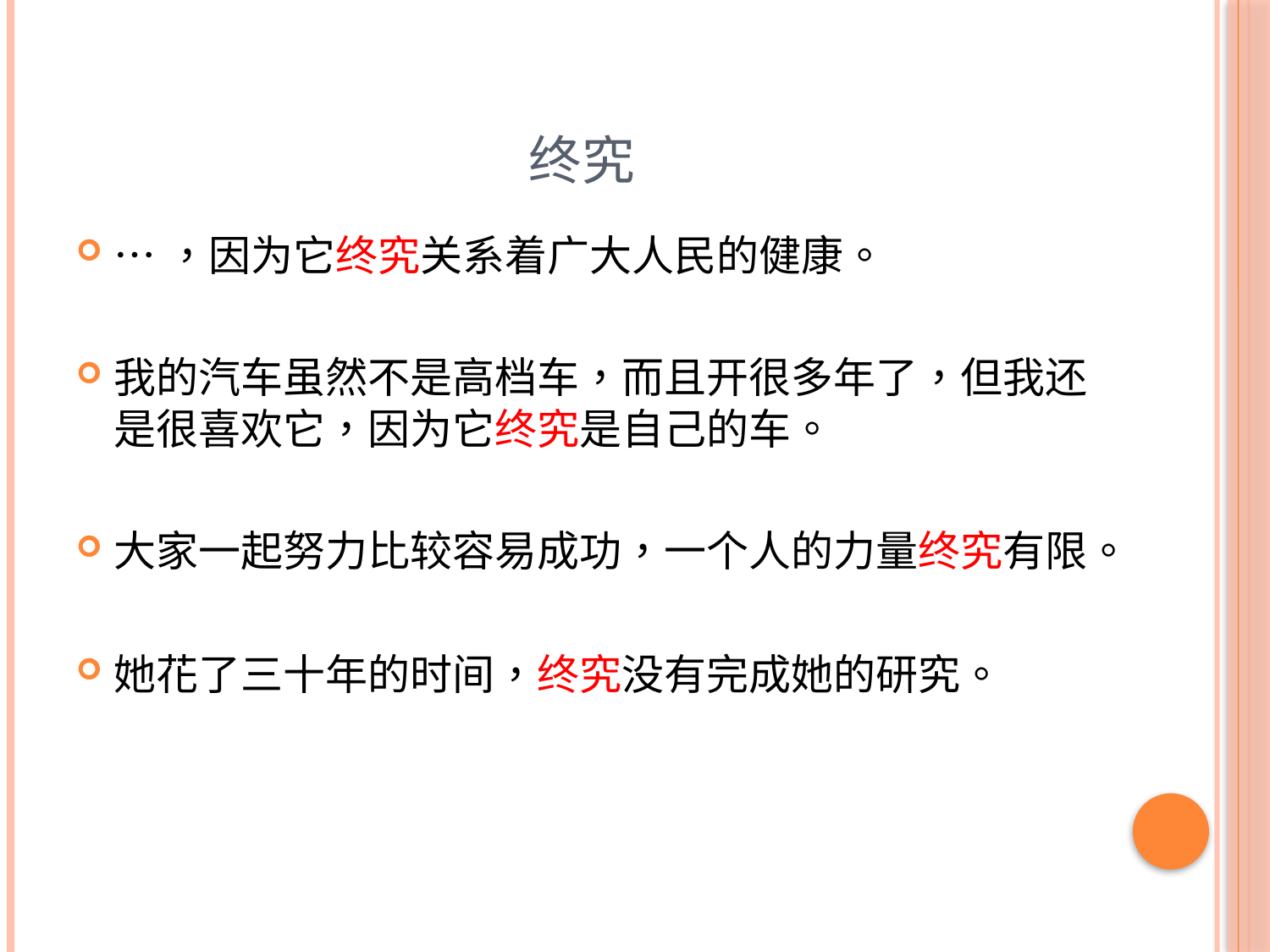

# 终究
…，因为它终究关系着广大人民的健康。

我的汽车虽然不是高档车，而且开很多年了，但我还是很喜欢它，因为它终究是自己的车。

大家一起努力比较容易成功，一个人的力量终究有限。

她花了三十年的时间，终究没有完成她的研究。